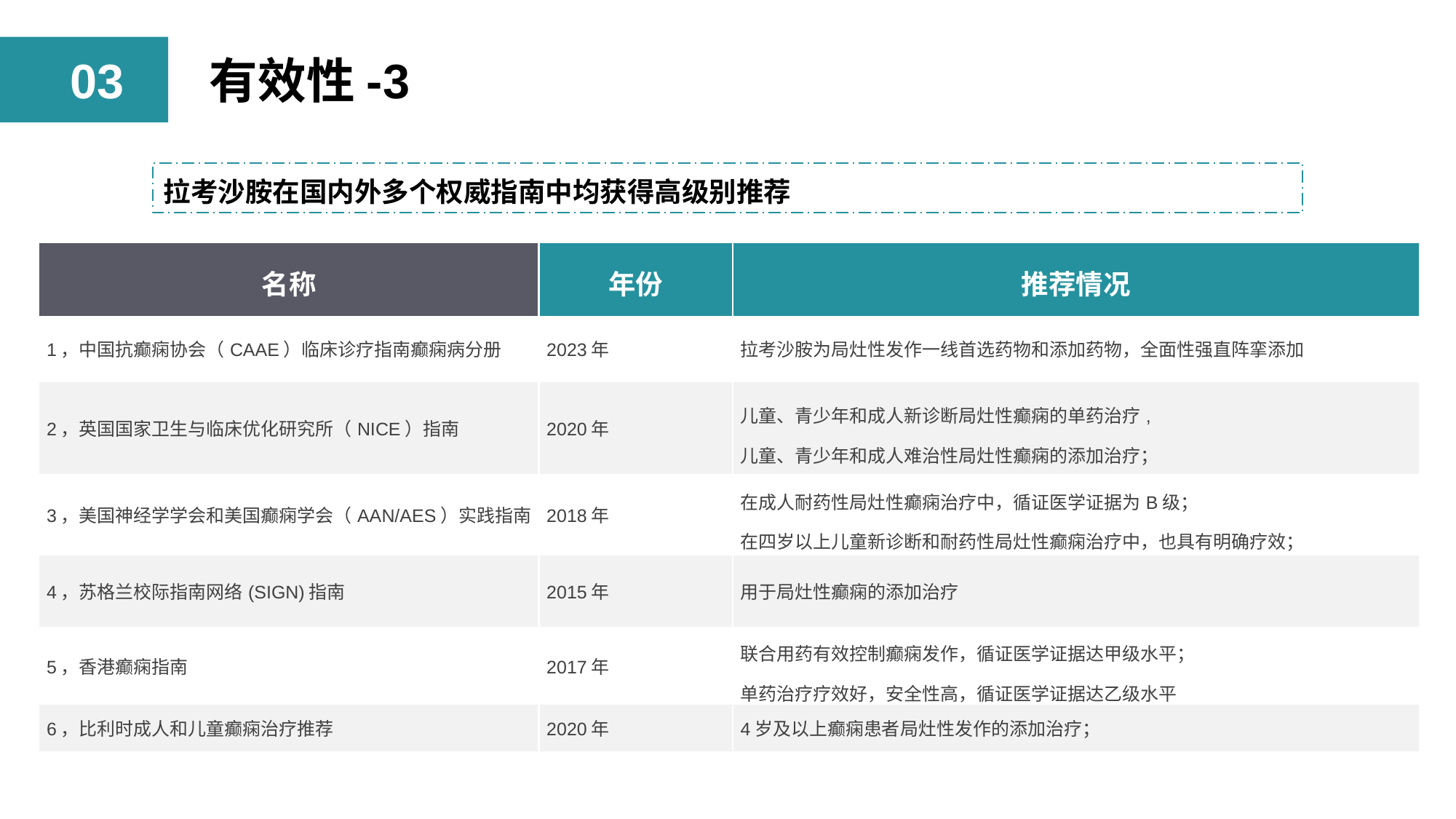

03
有效性-3
拉考沙胺在国内外多个权威指南中均获得高级别推荐
| 名称 | 年份 | 推荐情况 |
| --- | --- | --- |
| 1，中国抗癫痫协会（CAAE）临床诊疗指南癫痫病分册 | 2023年 | 拉考沙胺为局灶性发作一线首选药物和添加药物，全面性强直阵挛添加 |
| 2，英国国家卫生与临床优化研究所（NICE）指南 | 2020年 | 儿童、青少年和成人新诊断局灶性癫痫的单药治疗, 儿童、青少年和成人难治性局灶性癫痫的添加治疗； |
| 3，美国神经学学会和美国癫痫学会（AAN/AES）实践指南 | 2018年 | 在成人耐药性局灶性癫痫治疗中，循证医学证据为B级； 在四岁以上儿童新诊断和耐药性局灶性癫痫治疗中，也具有明确疗效； |
| 4，苏格兰校际指南网络(SIGN)指南 | 2015年 | 用于局灶性癫痫的添加治疗 |
| 5，香港癫痫指南 | 2017年 | 联合用药有效控制癫痫发作，循证医学证据达甲级水平； 单药治疗疗效好，安全性高，循证医学证据达乙级水平 |
| 6，比利时成人和儿童癫痫治疗推荐 | 2020年 | 4岁及以上癫痫患者局灶性发作的添加治疗； |